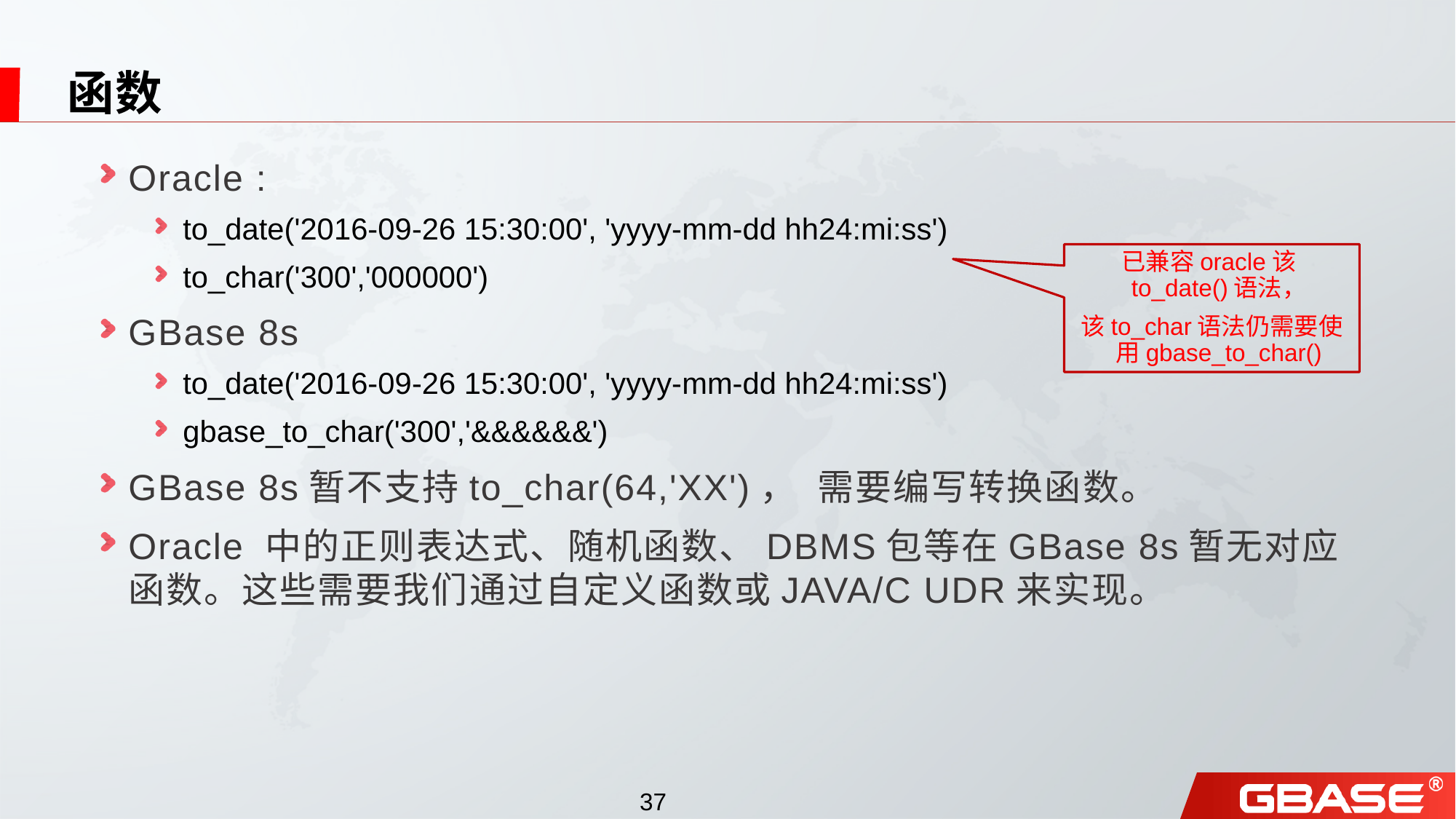

# 函数
Oracle :
to_date('2016-09-26 15:30:00', 'yyyy-mm-dd hh24:mi:ss')
to_char('300','000000')
GBase 8s
to_date('2016-09-26 15:30:00', 'yyyy-mm-dd hh24:mi:ss')
gbase_to_char('300','&&&&&&')
GBase 8s暂不支持to_char(64,'XX')，  需要编写转换函数。
Oracle 中的正则表达式、随机函数、DBMS包等在GBase 8s暂无对应函数。这些需要我们通过自定义函数或JAVA/C UDR来实现。

已兼容oracle该to_date()语法，
该to_char语法仍需要使用gbase_to_char()